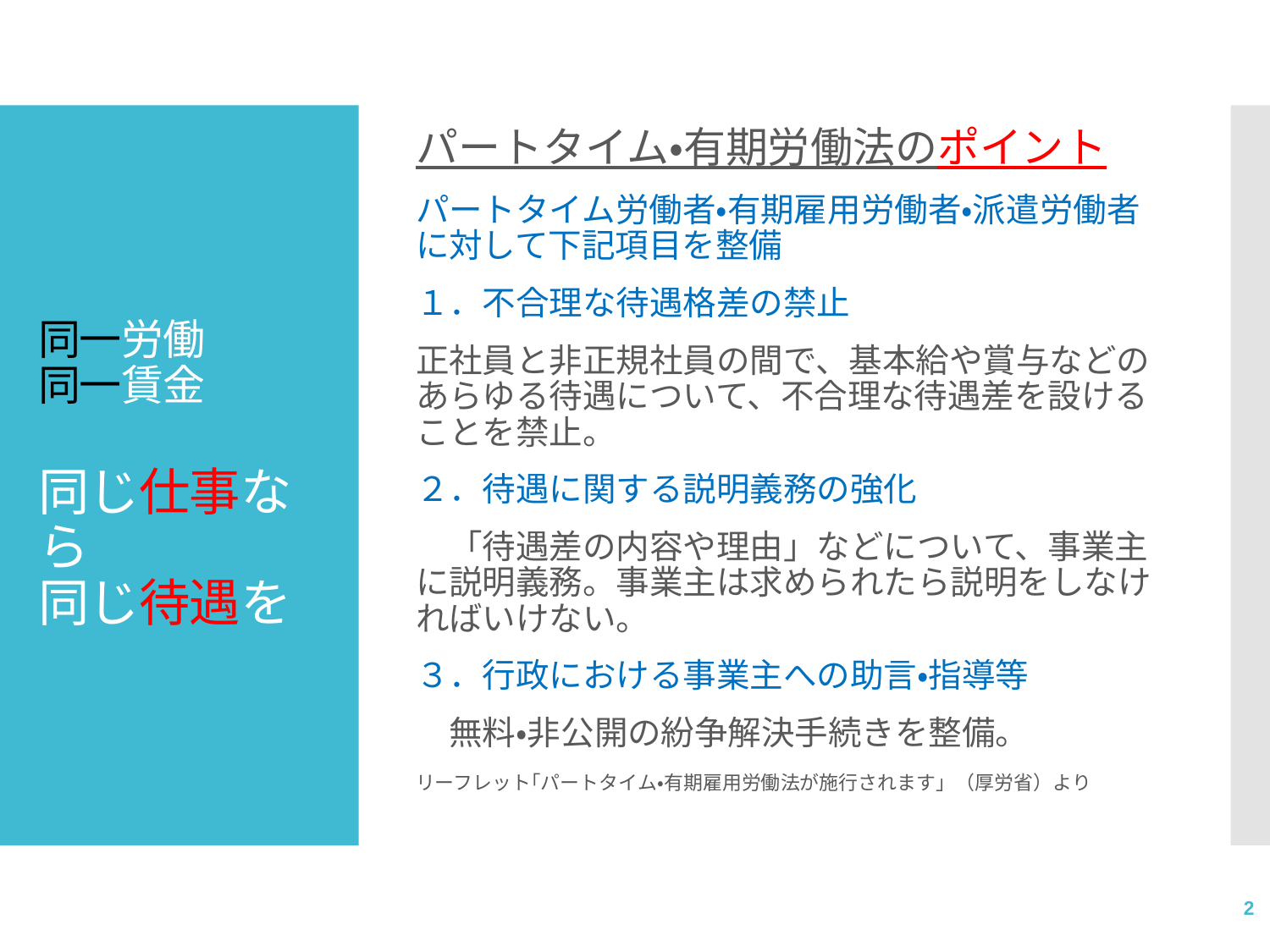

パートタイム・有期労働法のポイント
パートタイム労働者・有期雇用労働者・派遣労働者に対して下記項目を整備
１．不合理な待遇格差の禁止
正社員と非正規社員の間で、基本給や賞与などのあらゆる待遇について、不合理な待遇差を設けることを禁止。
２．待遇に関する説明義務の強化
　「待遇差の内容や理由」などについて、事業主に説明義務。事業主は求められたら説明をしなければいけない。
３．行政における事業主への助言・指導等
　無料・非公開の紛争解決手続きを整備。
リーフレット｢パートタイム・有期雇用労働法が施行されます」（厚労省）より

# 同一労働 同一賃金 同じ仕事なら 同じ待遇を
2